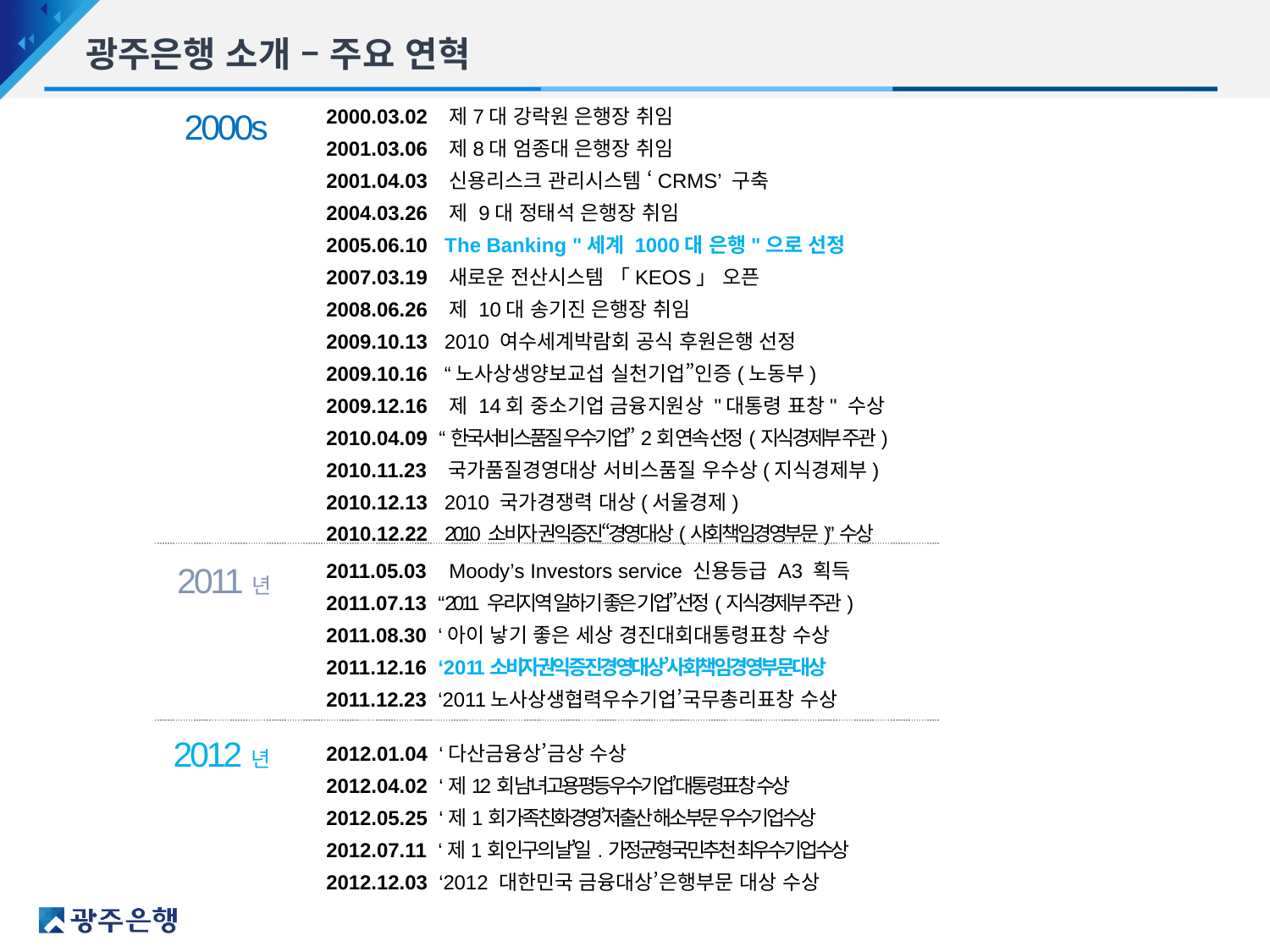

광주은행 소개 – 주요 연혁

2000.03.02   제7대 강락원 은행장 취임
2001.03.06   제8대 엄종대 은행장 취임
2001.04.03   신용리스크 관리시스템 ‘CRMS’ 구축
2004.03.26   제 9대 정태석 은행장 취임
2005.06.10   The Banking "세계 1000대 은행"으로 선정
2007.03.19   새로운 전산시스템 「KEOS」 오픈
2008.06.26   제 10대 송기진 은행장 취임
2009.10.13   2010 여수세계박람회 공식 후원은행 선정
2009.10.16   “노사상생양보교섭 실천기업”인증(노동부)
2009.12.16   제 14회 중소기업 금융지원상 "대통령 표창" 수상
2010.04.09  “한국서비스품질 우수기업”2회 연속 선정(지식경제부 주관)
2010.11.23   국가품질경영대상 서비스품질 우수상(지식경제부)
2010.12.13   2010 국가경쟁력 대상(서울경제)
2010.12.22   2010 소비자 권익증진“경영대상(사회책임경영부문)”수상
2000s
2011.05.03    Moody’s Investors service 신용등급 A3 획득
2011.07.13  “2011 우리지역 일하기 좋은 기업”선정(지식경제부 주관)
2011.08.30  ‘아이 낳기 좋은 세상 경진대회대통령표창 수상
2011.12.16  ‘2011소비자권익증진경영대상’사회책임경영부문대상
2011.12.23  ‘2011노사상생협력우수기업’국무총리표창 수상
2011년
2012년
2012.01.04  ‘다산금융상’금상 수상
2012.04.02  ‘제12회 남녀고용평등우수기업’대통령표창 수상
2012.05.25  ‘제1회 가족친화경영’저출산 해소부문 우수기업수상
2012.07.11  ‘제1회 인구의 날’일.가정균형국민추천 최우수기업수상
2012.12.03  ‘2012 대한민국 금융대상’은행부문 대상 수상
5